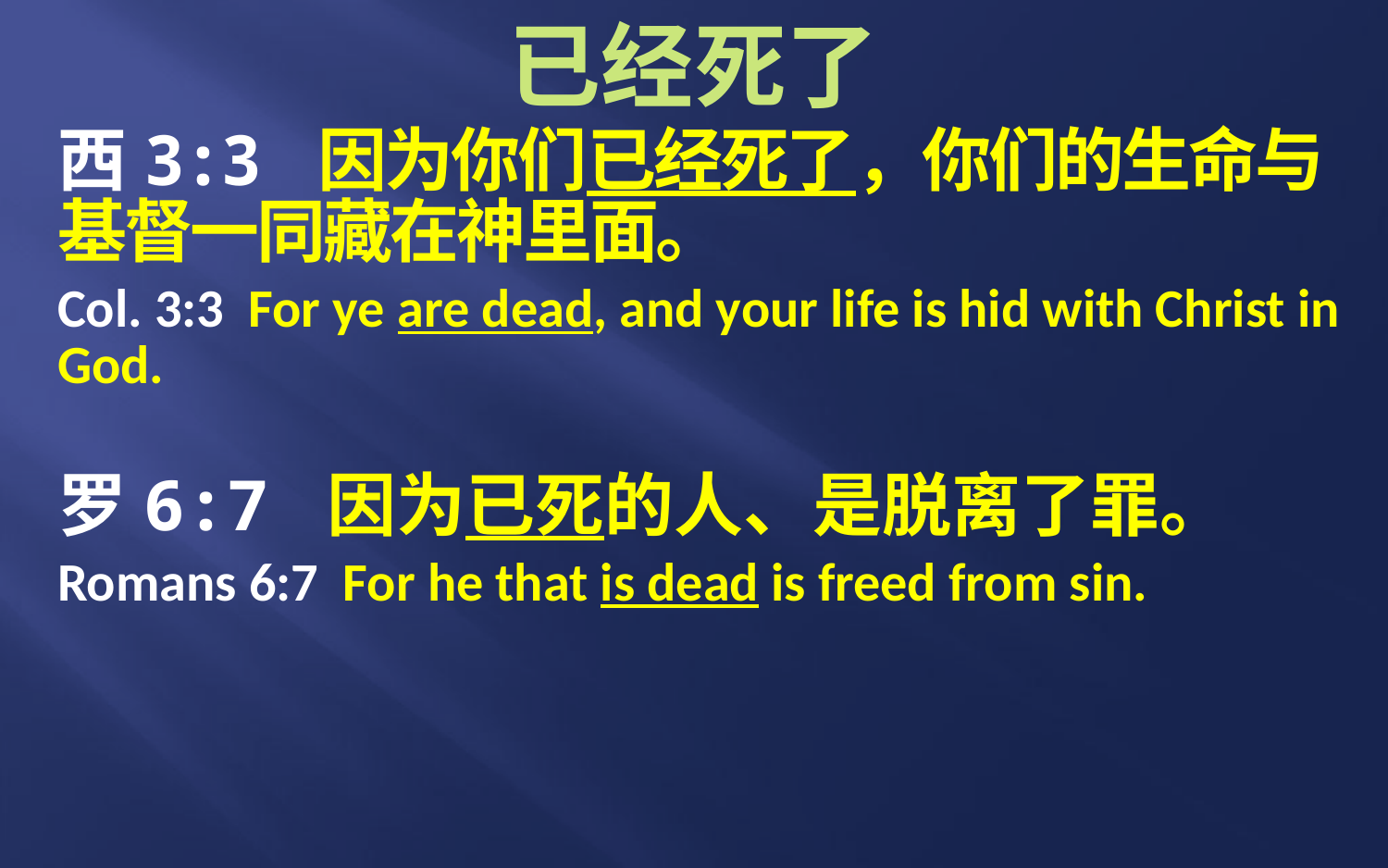

# 已经死了
西3:3 因为你们已经死了，你们的生命与基督一同藏在神里面。
Col. 3:3  For ye are dead, and your life is hid with Christ in God.

罗6:7 因为已死的人、是脱离了罪。
Romans 6:7  For he that is dead is freed from sin.